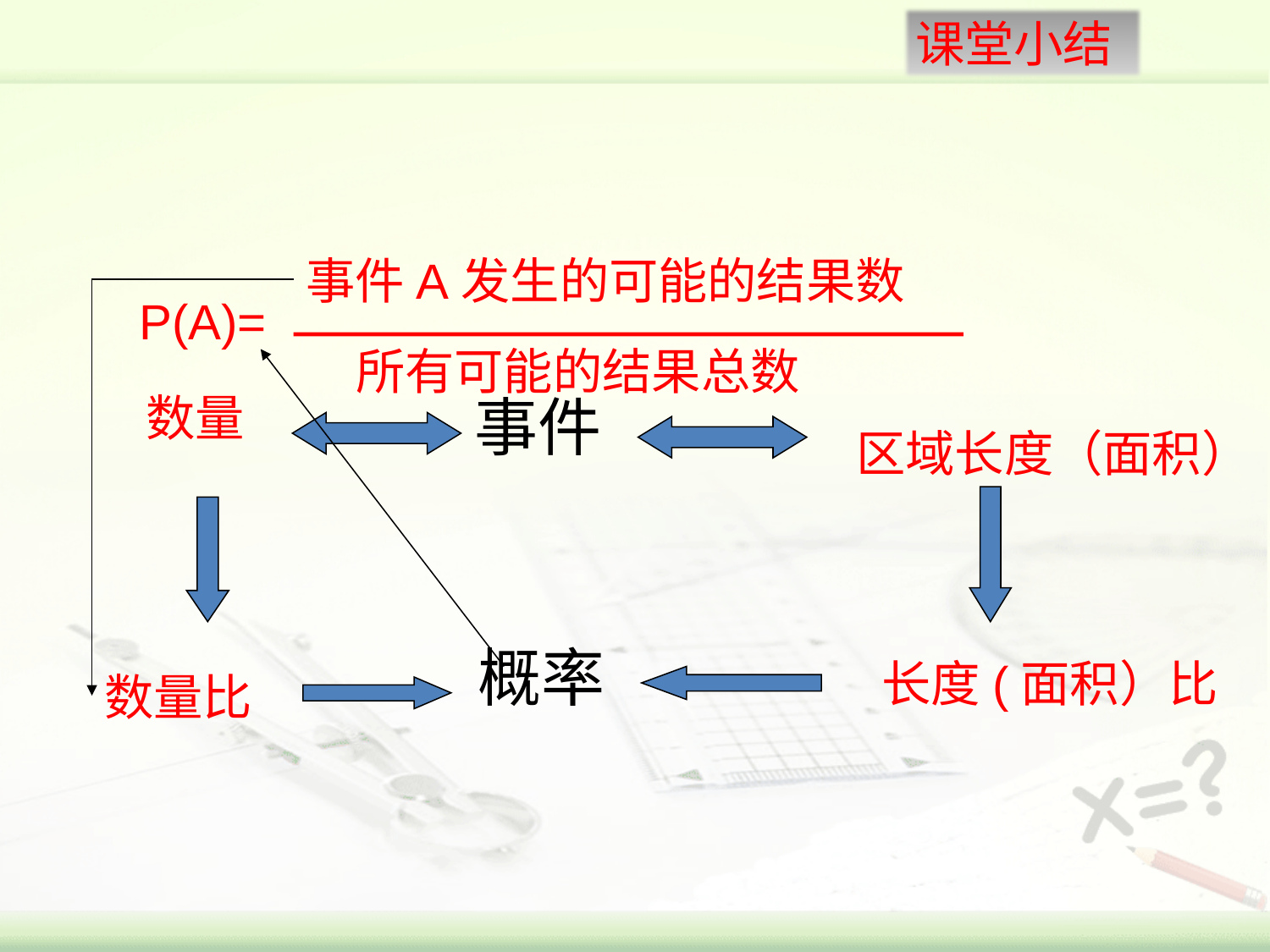

事件A发生的可能的结果数
P(A)=

所有可能的结果总数

数量
事件

概率
长度(面积）比
数量比

区域长度（面积）